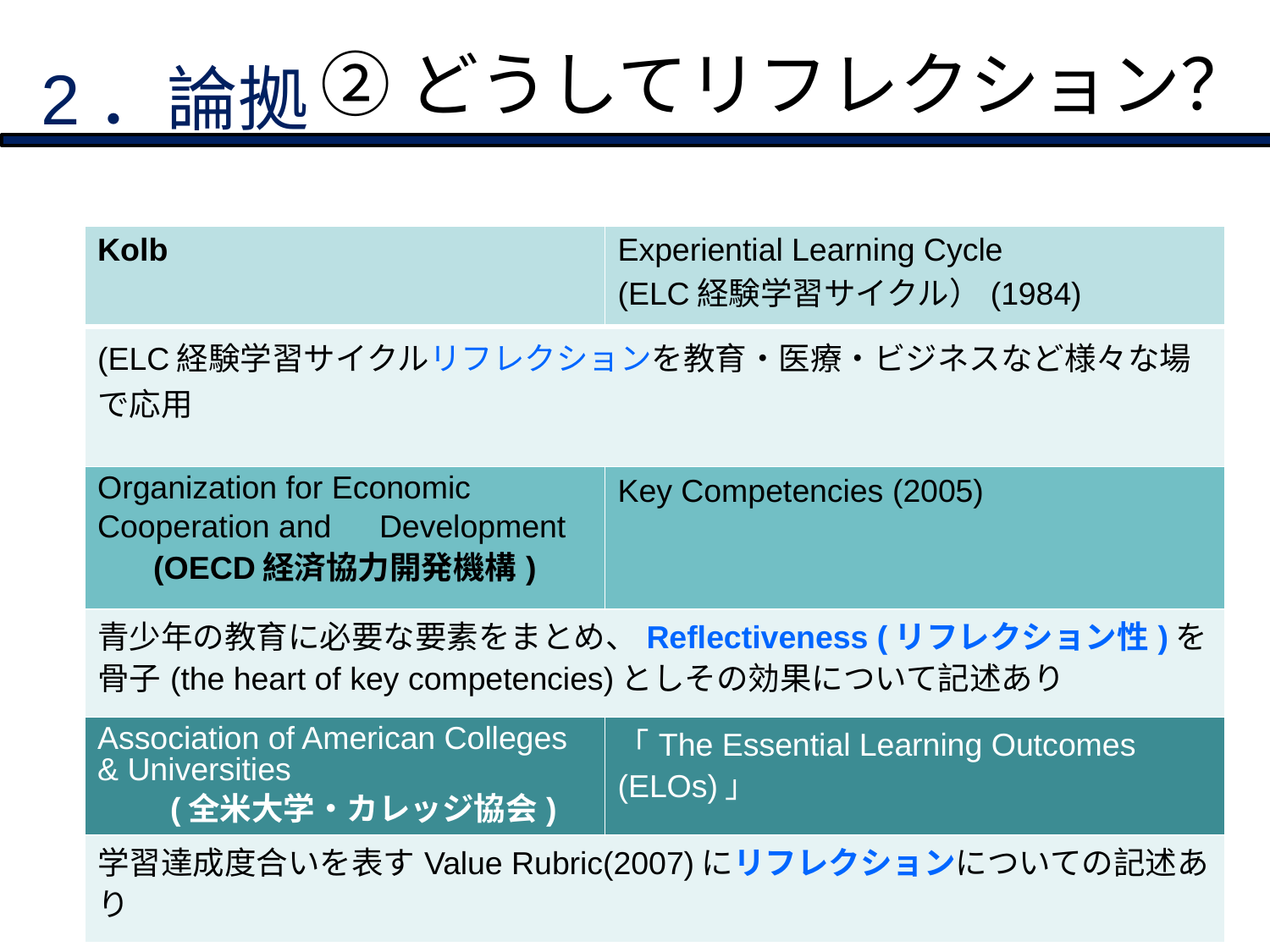

②どうしてリフレクション？
2．論拠

| Kolb | Experiential Learning Cycle (ELC経験学習サイクル）(1984) |
| --- | --- |
| (ELC経験学習サイクルリフレクションを教育・医療・ビジネスなど様々な場で応用 |  |
| Organization for Economic Cooperation and　Development (OECD経済協力開発機構) | Key Competencies (2005) |
| 青少年の教育に必要な要素をまとめ、Reflectiveness (リフレクション性)を骨子(the heart of key competencies)としその効果について記述あり |  |
| Association of American Colleges & Universities 　　(全米大学・カレッジ協会) | 「The Essential Learning Outcomes (ELOs)」 |
| 学習達成度合いを表すValue Rubric(2007)にリフレクションについての記述あり |  |